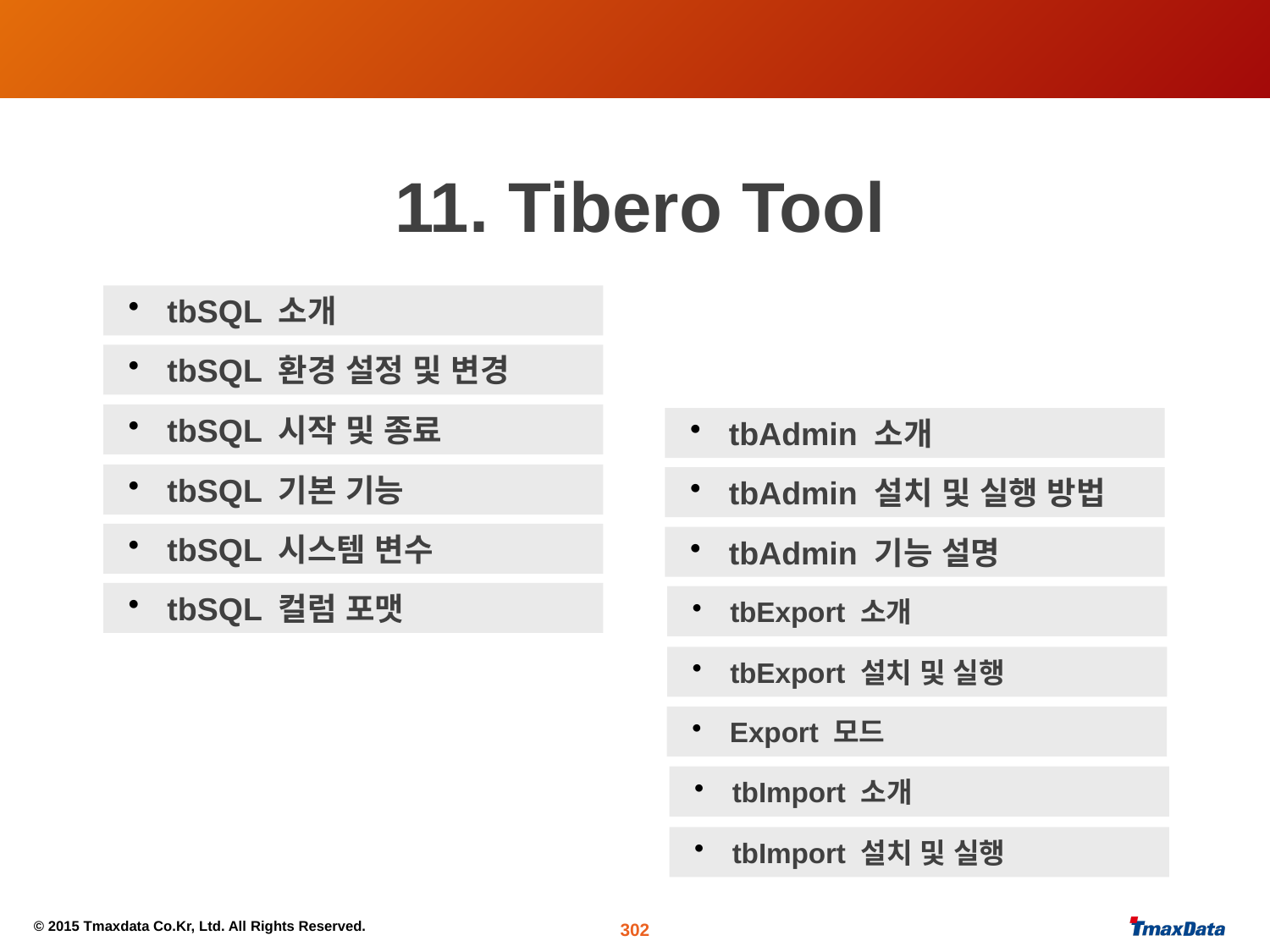

#
11. Tibero Tool
 tbSQL 소개
 tbSQL 환경 설정 및 변경
 tbSQL 시작 및 종료
 tbAdmin 소개
 tbSQL 기본 기능
 tbAdmin 설치 및 실행 방법
 tbSQL 시스템 변수
 tbAdmin 기능 설명
 tbSQL 컬럼 포맷
 tbExport 소개
 tbExport 설치 및 실행
 Export 모드
 tbImport 소개
 tbImport 설치 및 실행